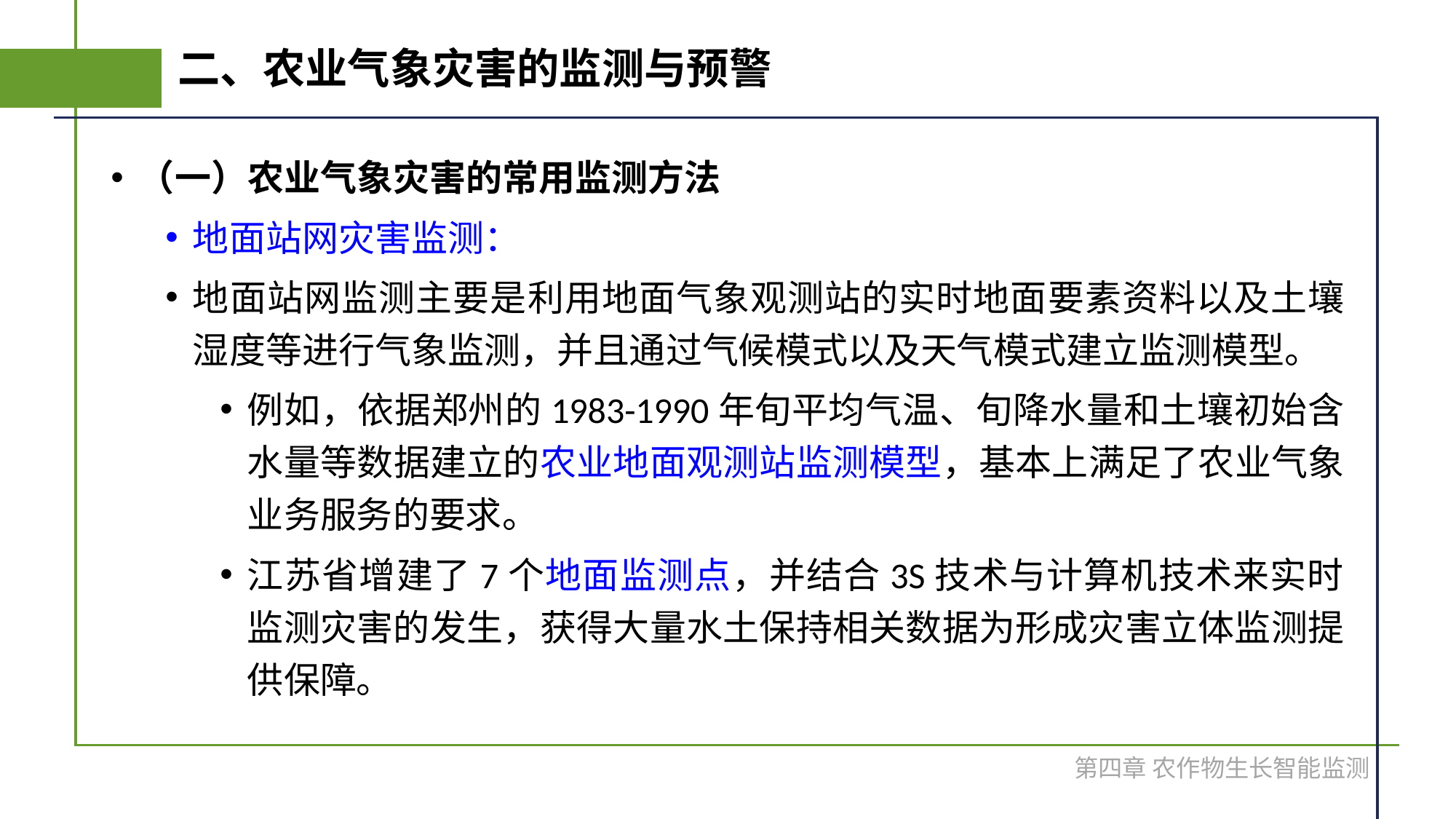

# 二、农业气象灾害的监测与预警
（一）农业气象灾害的常用监测方法
地面站网灾害监测：
地面站网监测主要是利用地面气象观测站的实时地面要素资料以及土壤湿度等进行气象监测，并且通过气候模式以及天气模式建立监测模型。
例如，依据郑州的1983-1990年旬平均气温、旬降水量和土壤初始含水量等数据建立的农业地面观测站监测模型，基本上满足了农业气象业务服务的要求。
江苏省增建了7个地面监测点，并结合3S技术与计算机技术来实时监测灾害的发生，获得大量水土保持相关数据为形成灾害立体监测提供保障。
第四章 农作物生长智能监测